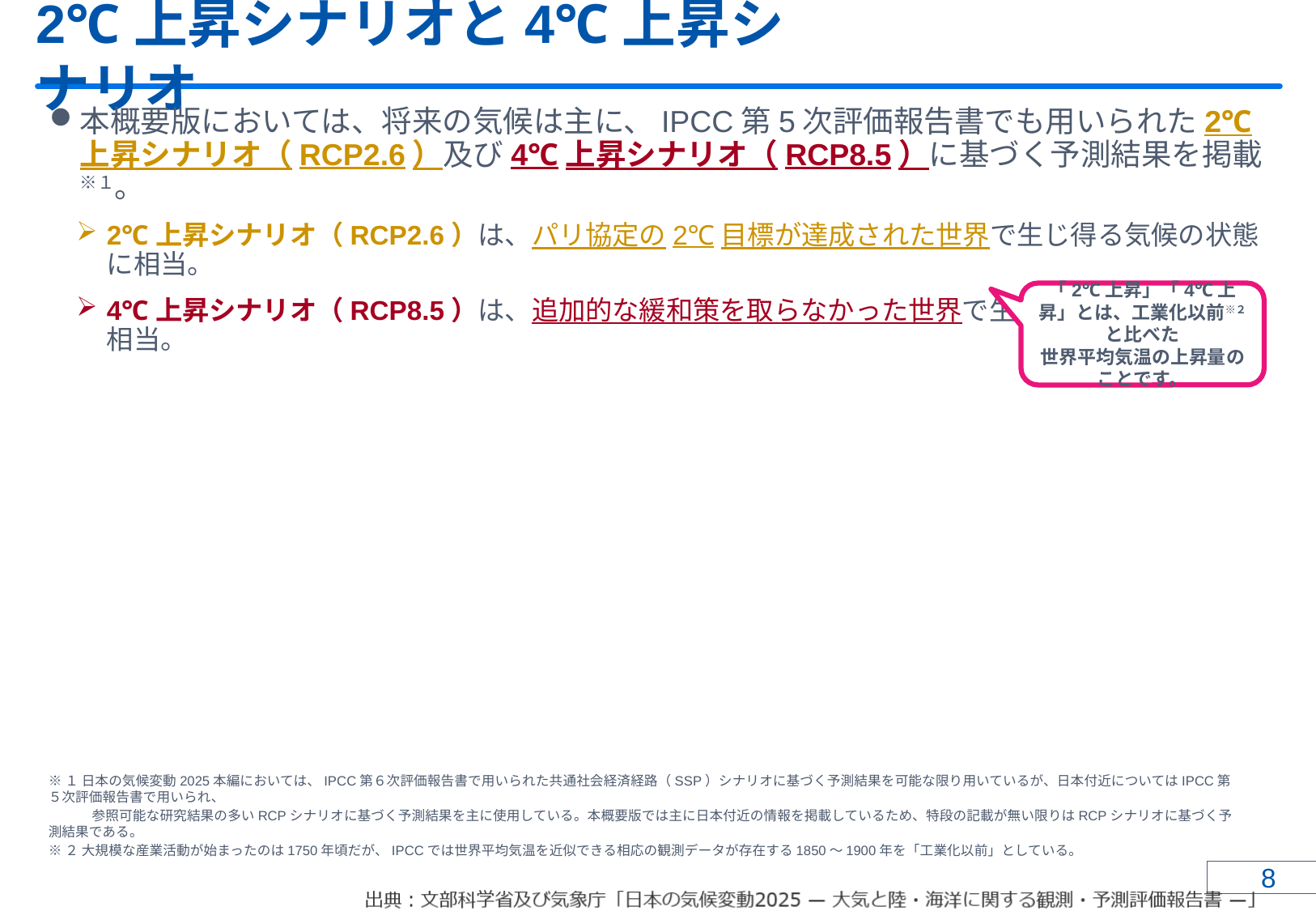

# 2℃上昇シナリオと4℃上昇シナリオ
本概要版においては、将来の気候は主に、IPCC第5次評価報告書でも用いられた2℃上昇シナリオ（RCP2.6）及び4℃上昇シナリオ（RCP8.5）に基づく予測結果を掲載※１。
2℃上昇シナリオ（RCP2.6）は、パリ協定の2℃目標が達成された世界で生じ得る気候の状態に相当。
4℃上昇シナリオ（RCP8.5）は、追加的な緩和策を取らなかった世界で生じ得る気候の状態に相当。

「2℃上昇」「4℃上昇」とは、工業化以前※２と比べた
世界平均気温の上昇量のことです。
※１ 日本の気候変動2025本編においては、IPCC第６次評価報告書で用いられた共通社会経済経路（SSP）シナリオに基づく予測結果を可能な限り用いているが、日本付近についてはIPCC第５次評価報告書で用いられ、
　　　 参照可能な研究結果の多いRCPシナリオに基づく予測結果を主に使用している。本概要版では主に日本付近の情報を掲載しているため、特段の記載が無い限りはRCPシナリオに基づく予測結果である。
※２ 大規模な産業活動が始まったのは1750年頃だが、IPCCでは世界平均気温を近似できる相応の観測データが存在する1850～1900年を「工業化以前」としている。